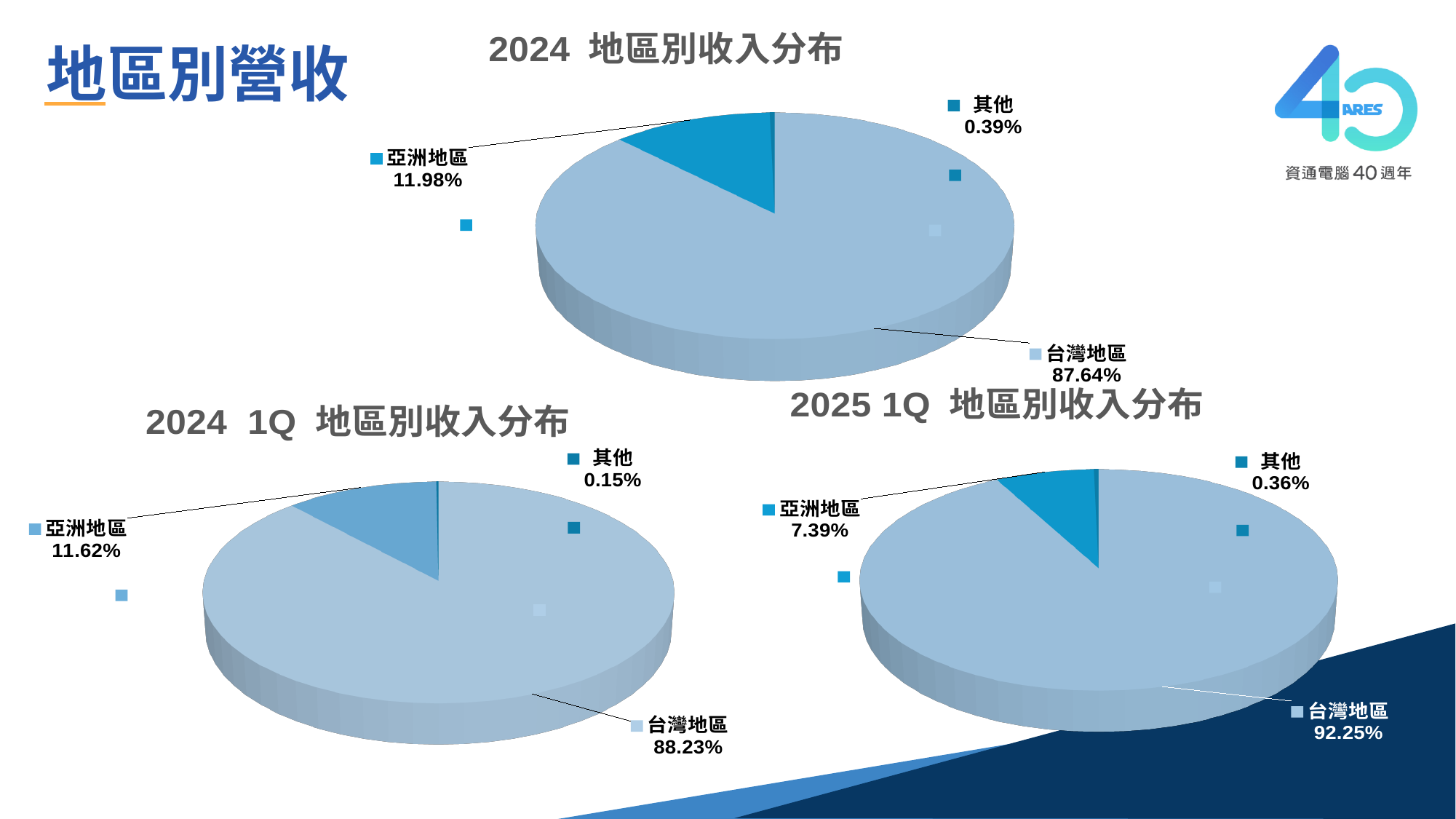

[unsupported chart]

地區別營收

[unsupported chart]

[unsupported chart]